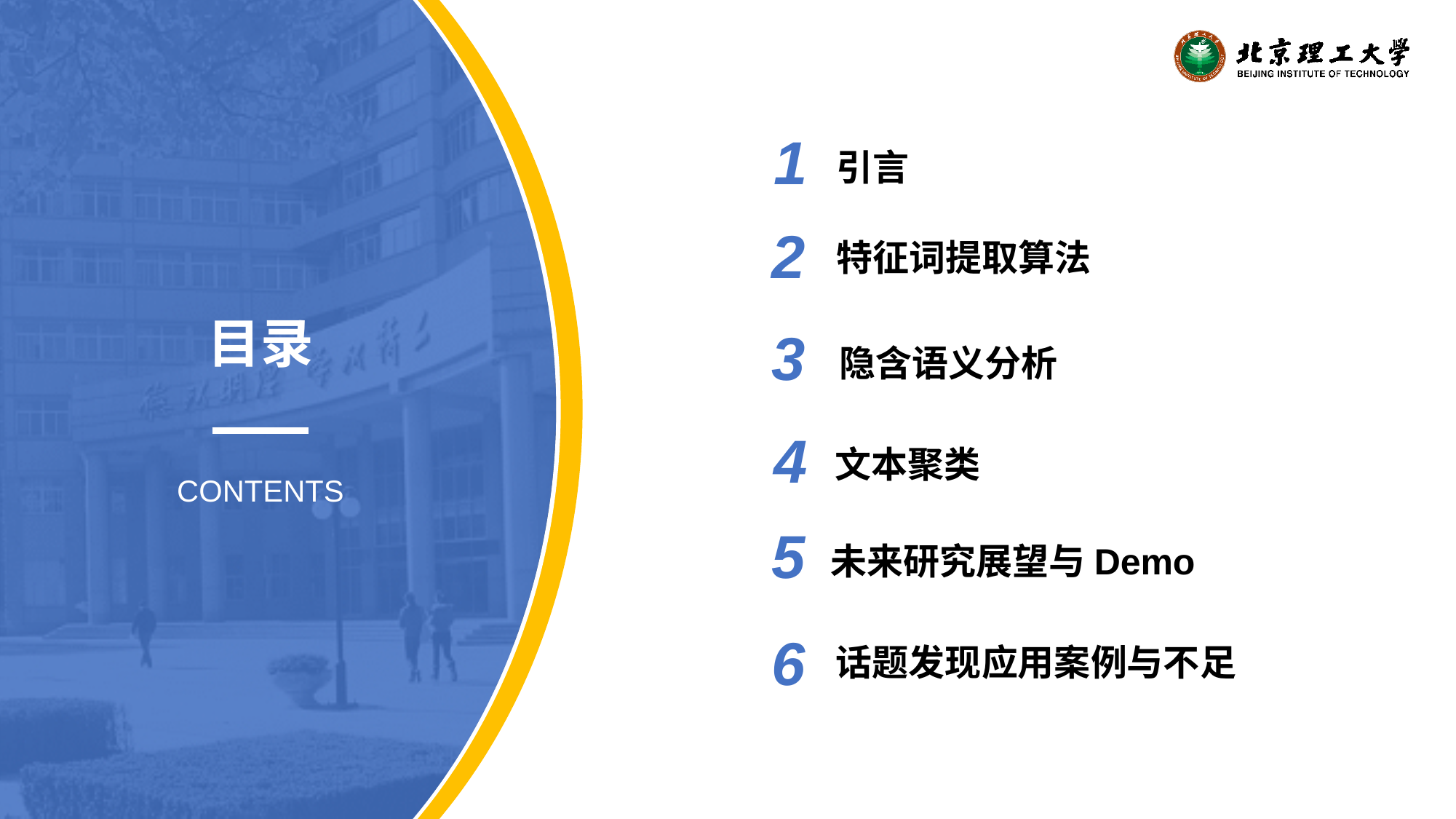

1
引言
2

特征词提取算法
目录
3
隐含语义分析
4

文本聚类
CONTENTS
5
未来研究展望与Demo
6

话题发现应用案例与不足